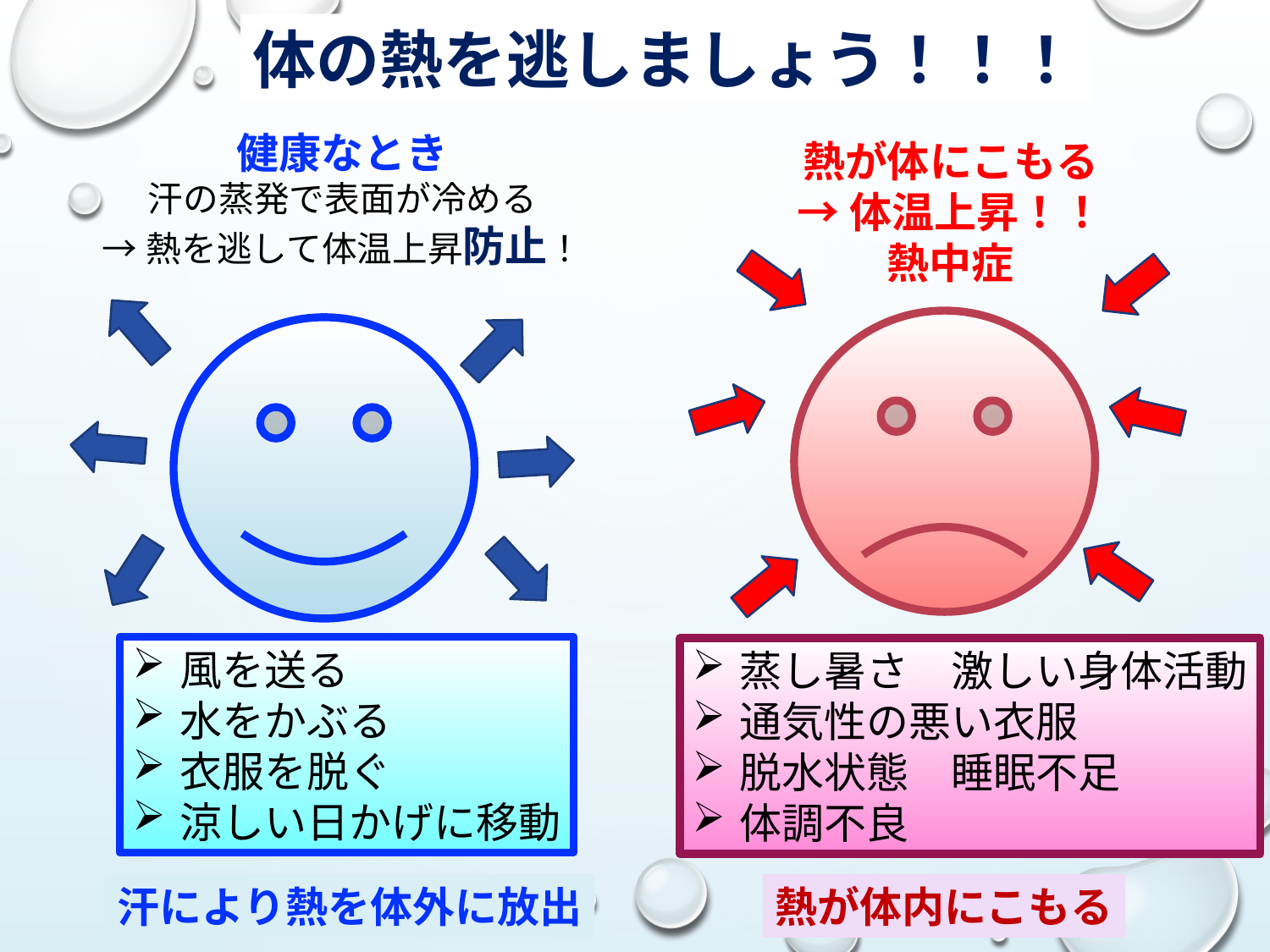

体の熱を逃しましょう！！！
健康なとき
汗の蒸発で表面が冷める
→熱を逃して体温上昇防止！
熱が体にこもる
→体温上昇！！
熱中症

風を送る
水をかぶる
衣服を脱ぐ
涼しい日かげに移動
蒸し暑さ　激しい身体活動
通気性の悪い衣服
脱水状態　睡眠不足
体調不良
汗により熱を体外に放出
熱が体内にこもる